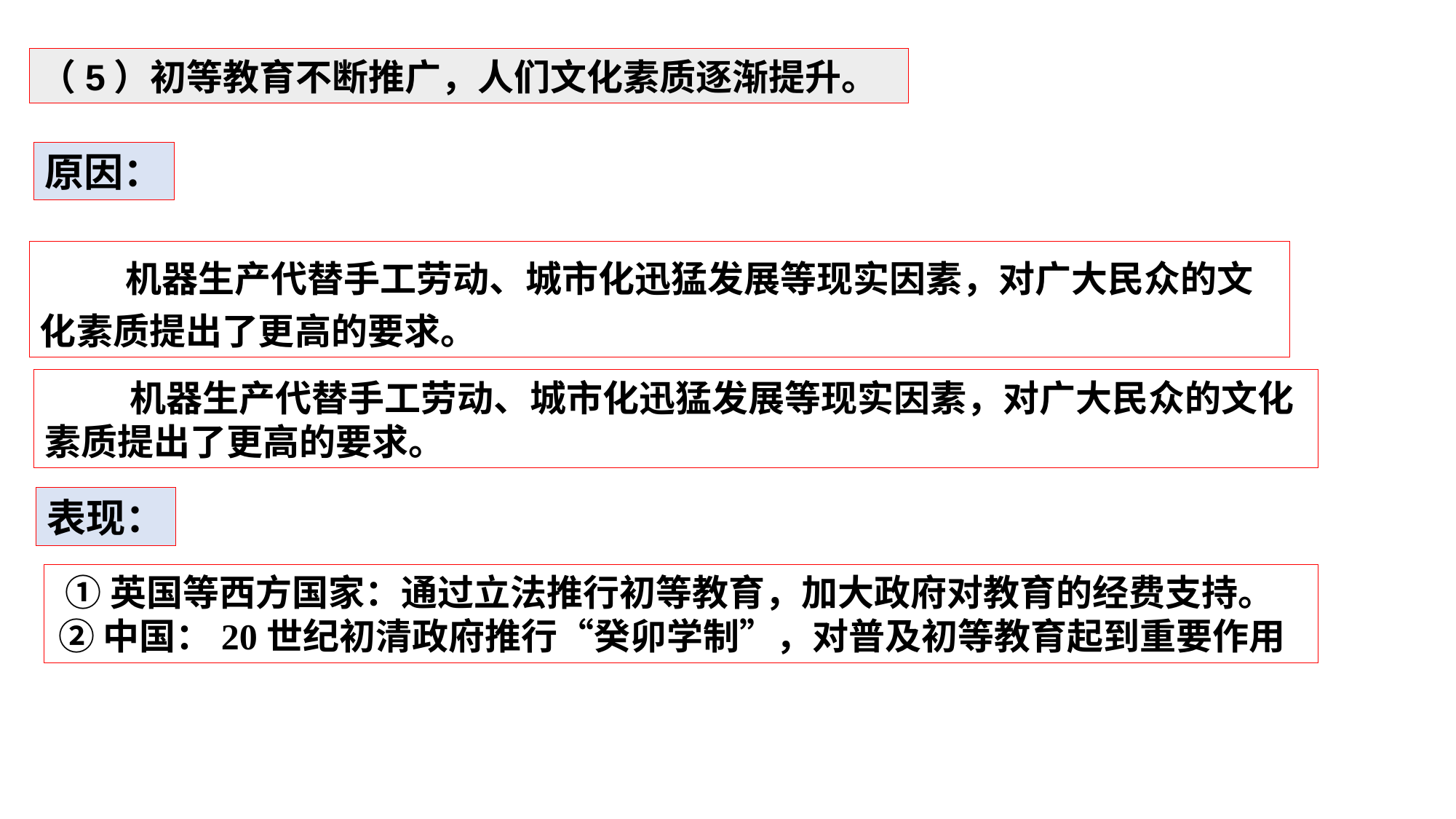

（5）初等教育不断推广，人们文化素质逐渐提升。
原因：
机器生产代替手工劳动、城市化迅猛发展等现实因素，对广大民众的文化素质提出了更高的要求。
机器生产代替手工劳动、城市化迅猛发展等现实因素，对广大民众的文化素质提出了更高的要求。
表现：
 ①英国等西方国家：通过立法推行初等教育，加大政府对教育的经费支持。
②中国：20世纪初清政府推行“癸卯学制”，对普及初等教育起到重要作用